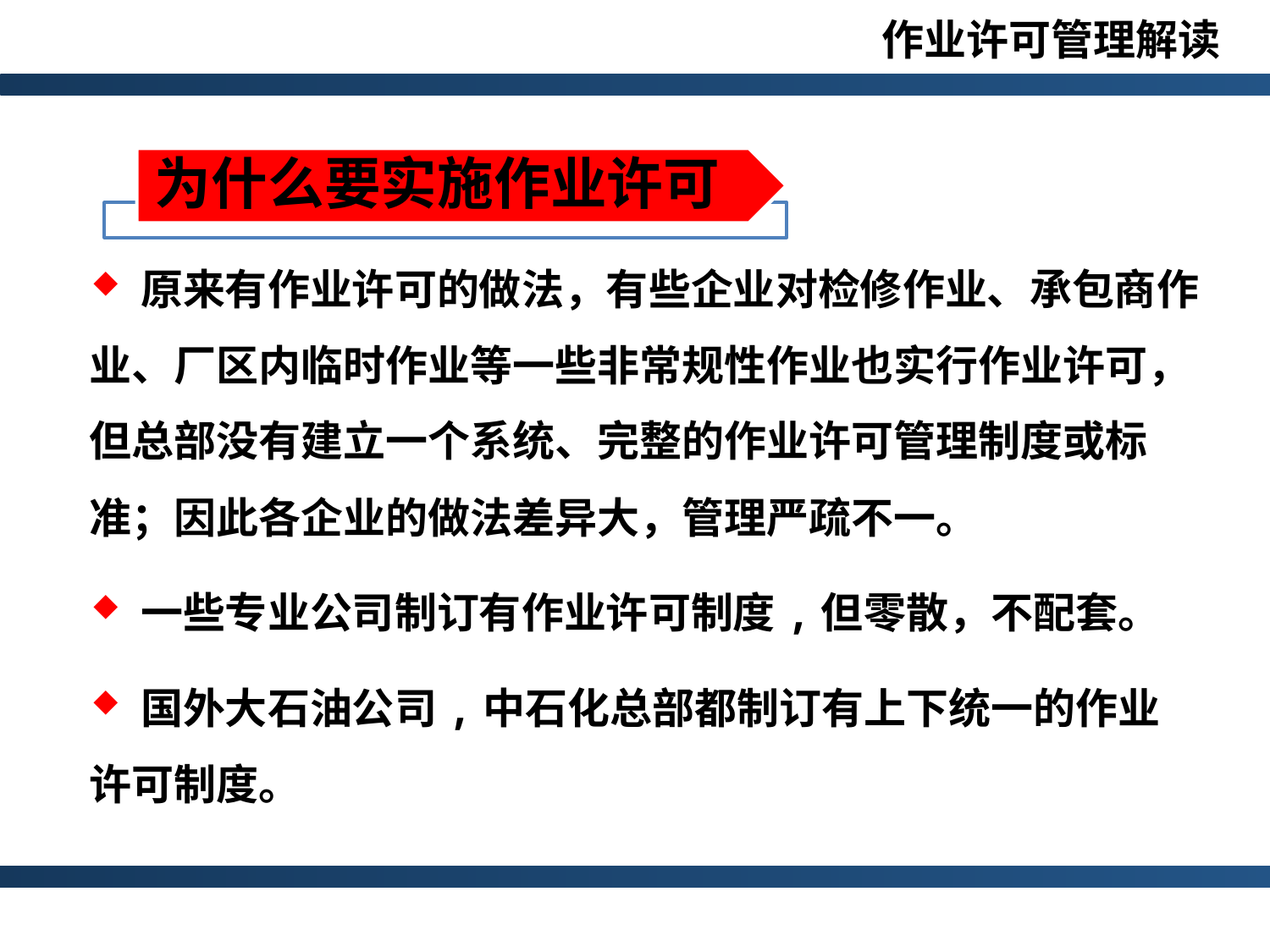

为什么要实施作业许可

 原来有作业许可的做法，有些企业对检修作业、承包商作业、厂区内临时作业等一些非常规性作业也实行作业许可，但总部没有建立一个系统、完整的作业许可管理制度或标准；因此各企业的做法差异大，管理严疏不一。
 一些专业公司制订有作业许可制度,但零散，不配套。
 国外大石油公司,中石化总部都制订有上下统一的作业许可制度。